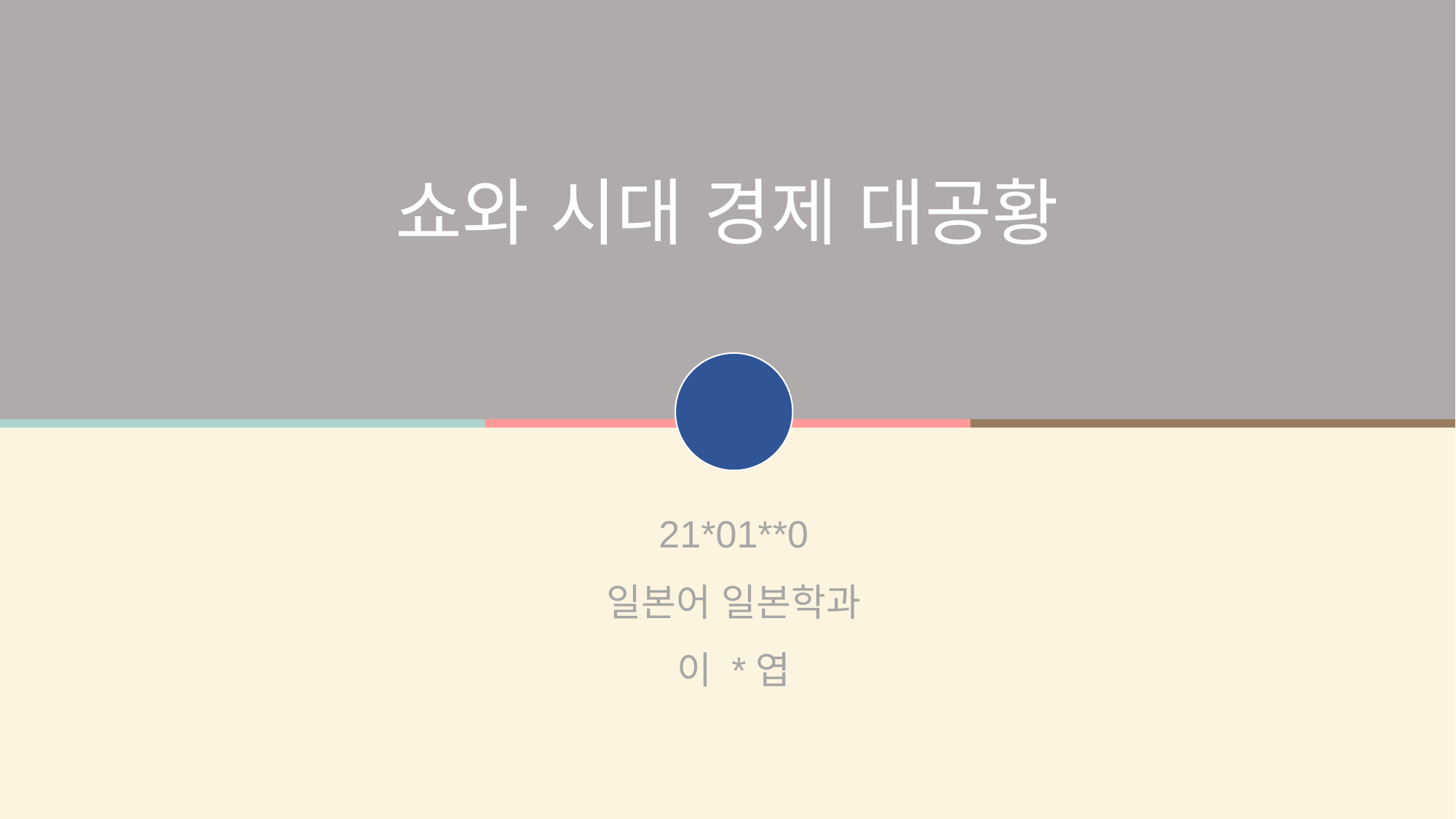

쇼와 시대 경제 대공황

21*01**0
일본어 일본학과
이 *엽